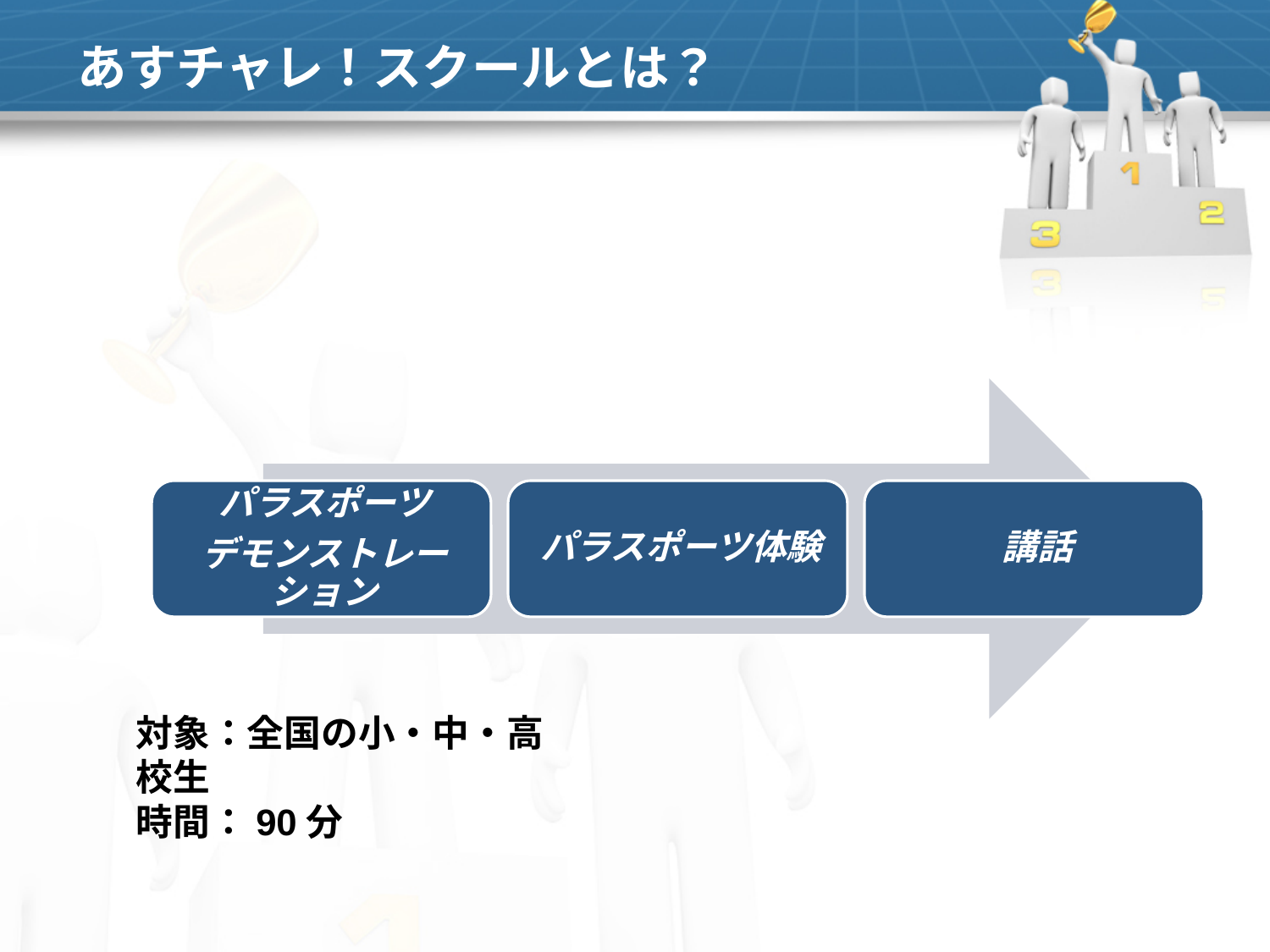

# あすチャレ！スクールとは？
パラスポーツ
デモンストレーション
パラスポーツ体験
講話
対象：全国の小・中・高校生
時間：90分